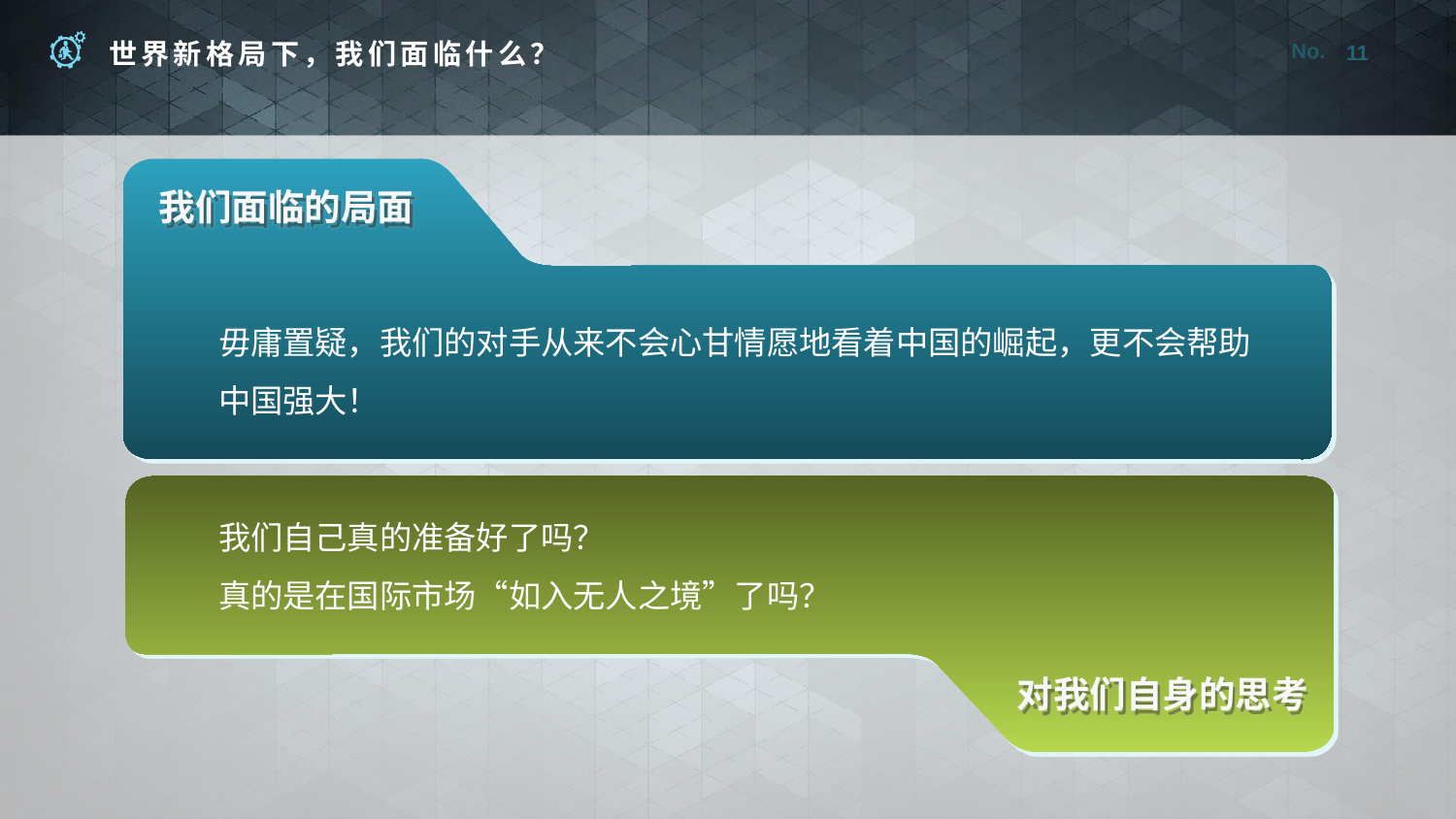

11

我们面临的局面
毋庸置疑，我们的对手从来不会心甘情愿地看着中国的崛起，更不会帮助中国强大！

我们自己真的准备好了吗？
真的是在国际市场“如入无人之境”了吗？
对我们自身的思考